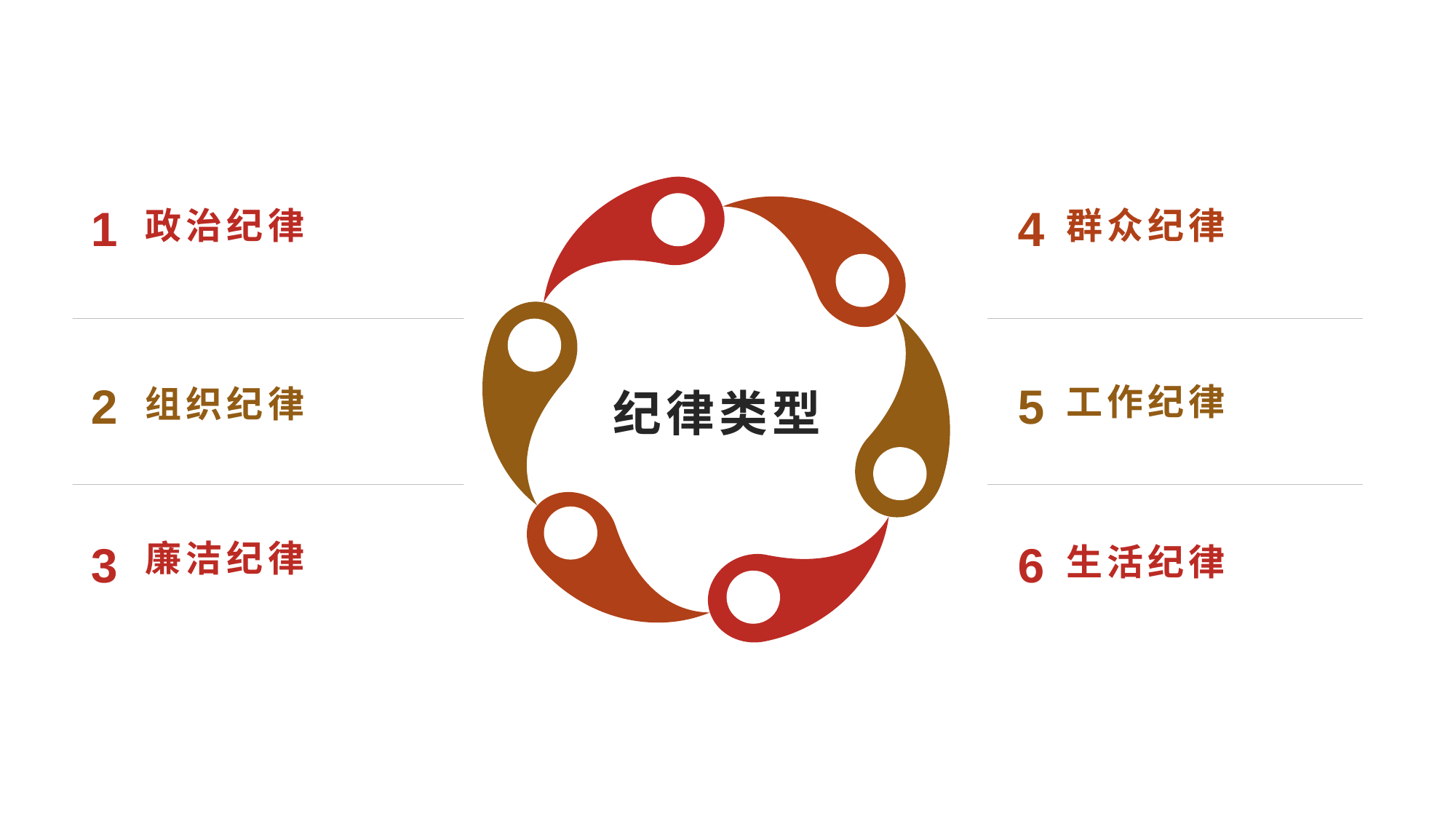

1
4

政治纪律
群众纪律

纪律类型
2
5

工作纪律
组织纪律

3
6
廉洁纪律

生活纪律